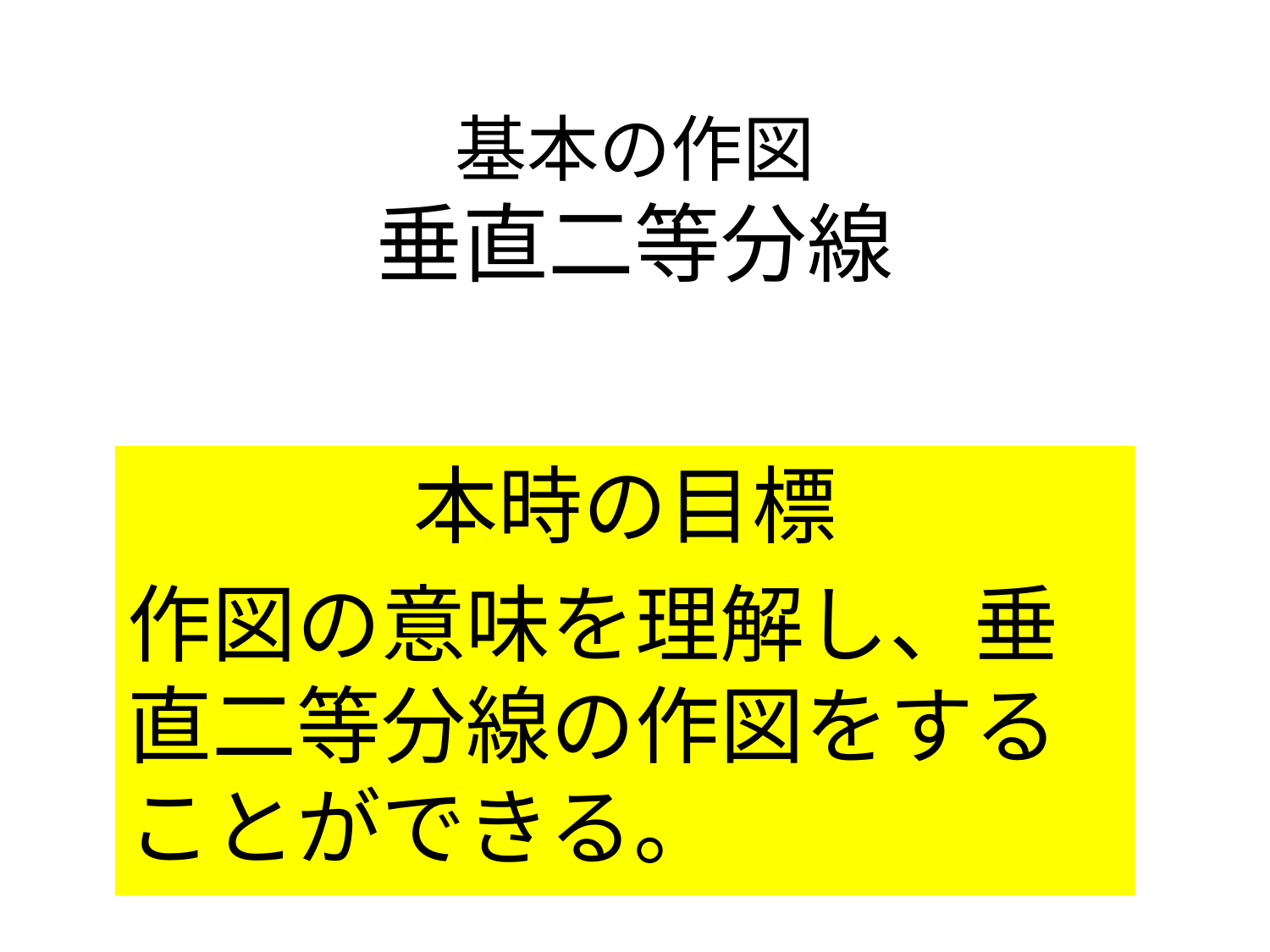

# 基本の作図 垂直二等分線
本時の目標
作図の意味を理解し、垂直二等分線の作図をすることができる。